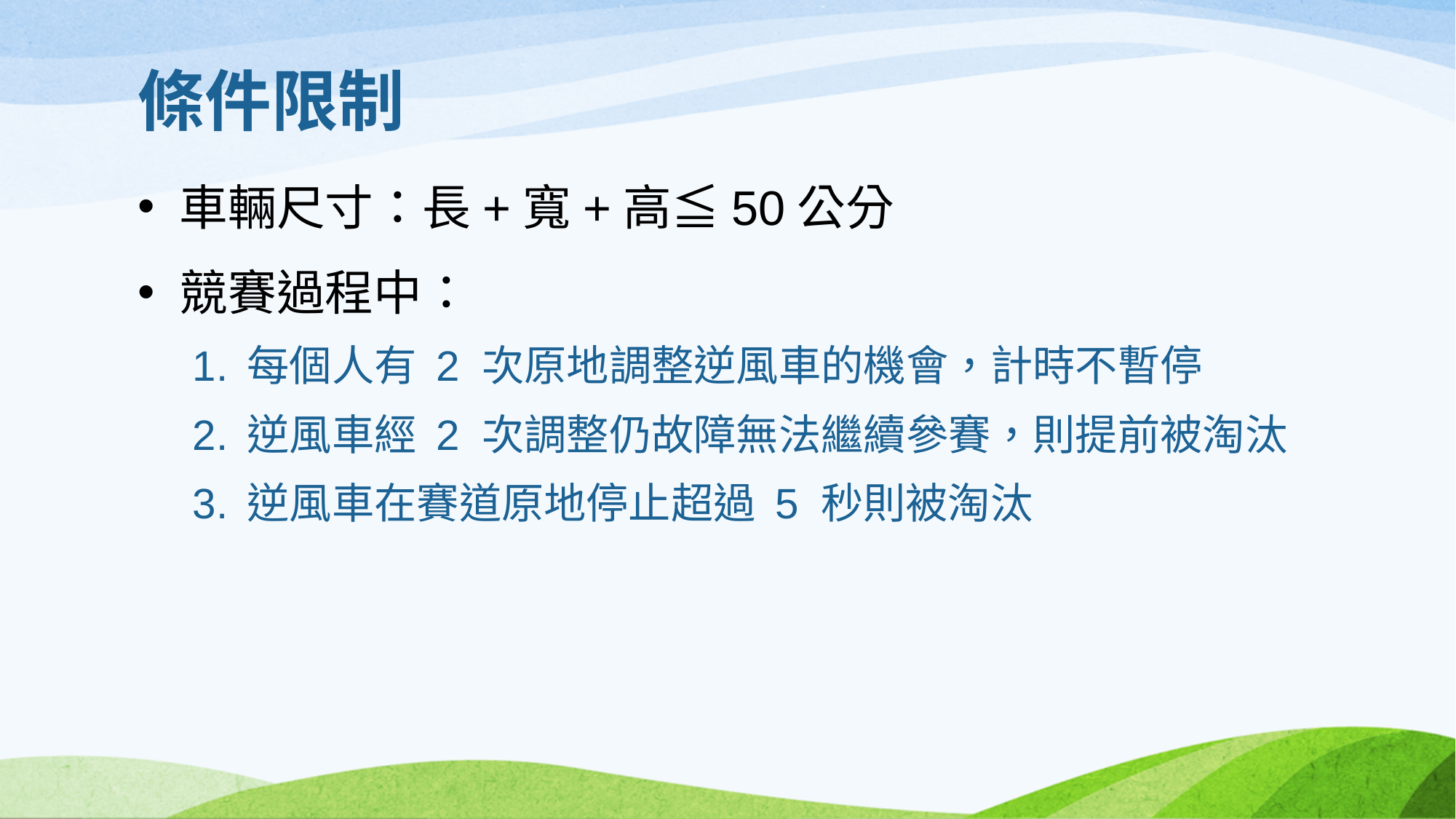

# 條件限制
車輛尺寸：長+寬+高≦50公分
競賽過程中：
每個人有 2 次原地調整逆風車的機會，計時不暫停
逆風車經 2 次調整仍故障無法繼續參賽，則提前被淘汰
逆風車在賽道原地停止超過 5 秒則被淘汰